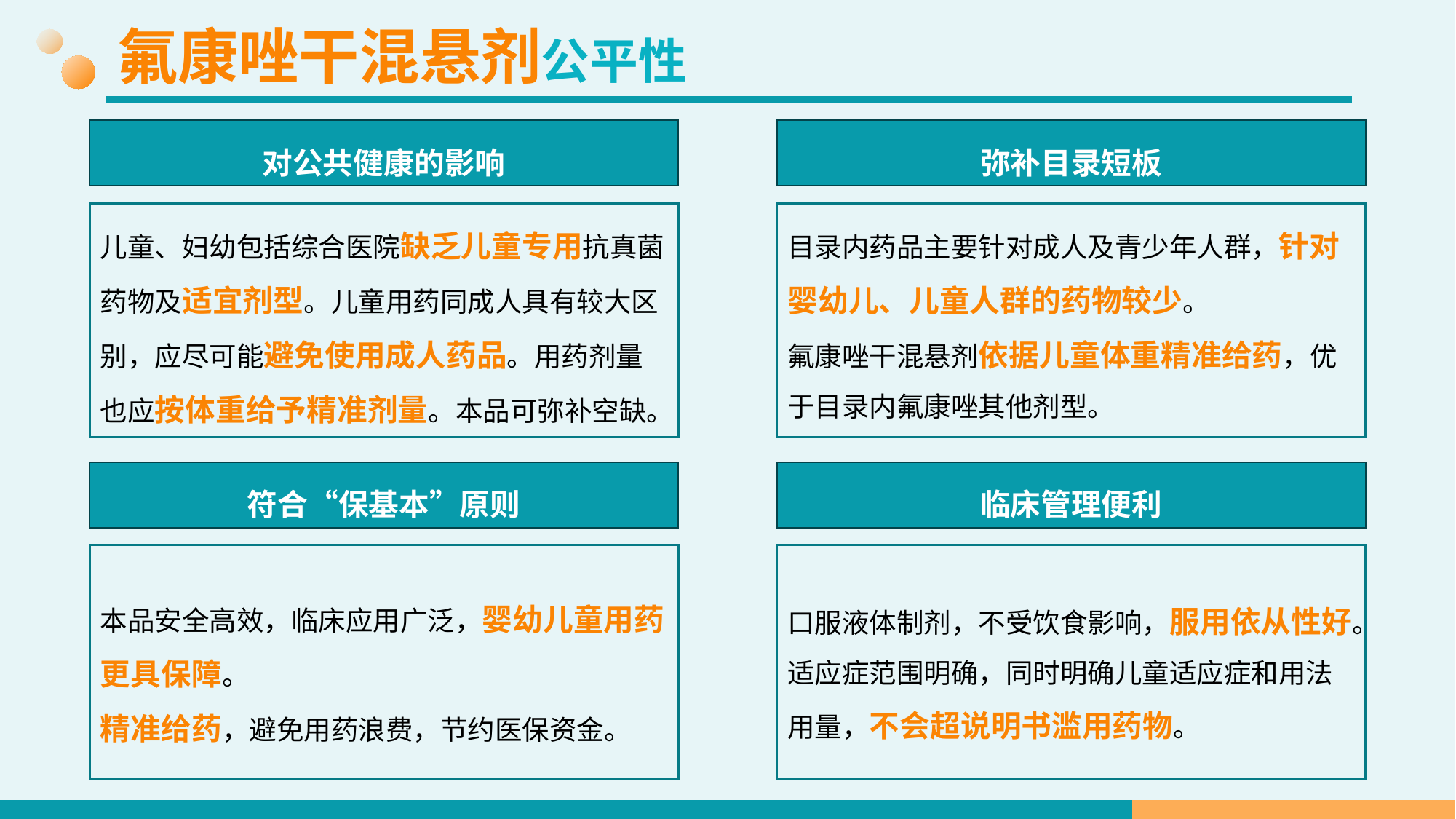

氟康唑干混悬剂公平性
对公共健康的影响

儿童、妇幼包括综合医院缺乏儿童专用抗真菌药物及适宜剂型。儿童用药同成人具有较大区别，应尽可能避免使用成人药品。用药剂量也应按体重给予精准剂量。本品可弥补空缺。
弥补目录短板

目录内药品主要针对成人及青少年人群，针对婴幼儿、儿童人群的药物较少。
氟康唑干混悬剂依据儿童体重精准给药，优于目录内氟康唑其他剂型。
符合“保基本”原则

本品安全高效，临床应用广泛，婴幼儿童用药更具保障。
精准给药，避免用药浪费，节约医保资金。
临床管理便利

口服液体制剂，不受饮食影响，服用依从性好。
适应症范围明确，同时明确儿童适应症和用法用量，不会超说明书滥用药物。